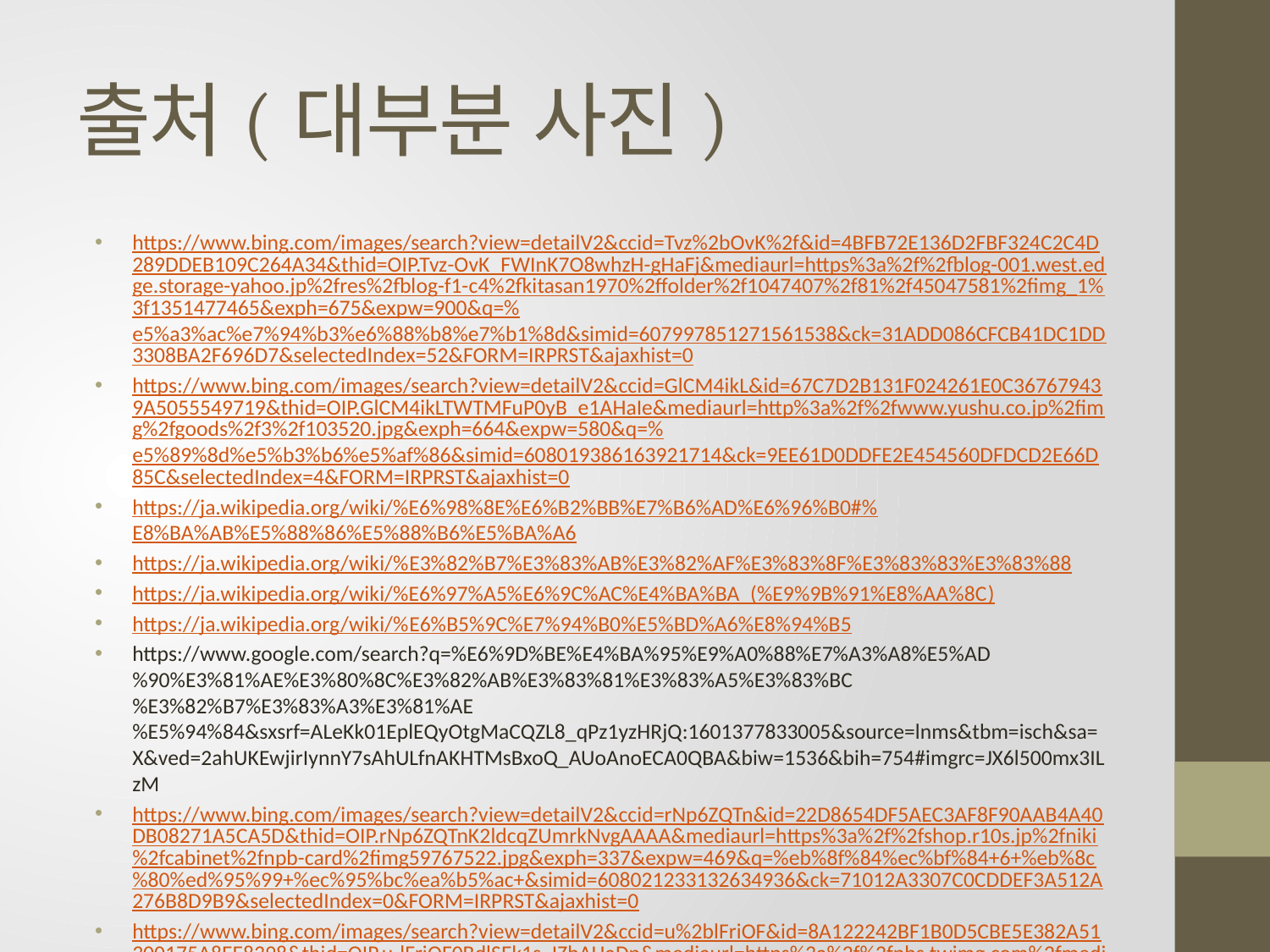

# 출처(대부분 사진)
https://www.bing.com/images/search?view=detailV2&ccid=Tvz%2bOvK%2f&id=4BFB72E136D2FBF324C2C4D289DDEB109C264A34&thid=OIP.Tvz-OvK_FWInK7O8whzH-gHaFj&mediaurl=https%3a%2f%2fblog-001.west.edge.storage-yahoo.jp%2fres%2fblog-f1-c4%2fkitasan1970%2ffolder%2f1047407%2f81%2f45047581%2fimg_1%3f1351477465&exph=675&expw=900&q=%e5%a3%ac%e7%94%b3%e6%88%b8%e7%b1%8d&simid=607997851271561538&ck=31ADD086CFCB41DC1DD3308BA2F696D7&selectedIndex=52&FORM=IRPRST&ajaxhist=0
https://www.bing.com/images/search?view=detailV2&ccid=GlCM4ikL&id=67C7D2B131F024261E0C367679439A5055549719&thid=OIP.GlCM4ikLTWTMFuP0yB_e1AHaIe&mediaurl=http%3a%2f%2fwww.yushu.co.jp%2fimg%2fgoods%2f3%2f103520.jpg&exph=664&expw=580&q=%e5%89%8d%e5%b3%b6%e5%af%86&simid=608019386163921714&ck=9EE61D0DDFE2E454560DFDCD2E66D85C&selectedIndex=4&FORM=IRPRST&ajaxhist=0
https://ja.wikipedia.org/wiki/%E6%98%8E%E6%B2%BB%E7%B6%AD%E6%96%B0#%E8%BA%AB%E5%88%86%E5%88%B6%E5%BA%A6
https://ja.wikipedia.org/wiki/%E3%82%B7%E3%83%AB%E3%82%AF%E3%83%8F%E3%83%83%E3%83%88
https://ja.wikipedia.org/wiki/%E6%97%A5%E6%9C%AC%E4%BA%BA_(%E9%9B%91%E8%AA%8C)
https://ja.wikipedia.org/wiki/%E6%B5%9C%E7%94%B0%E5%BD%A6%E8%94%B5
https://www.google.com/search?q=%E6%9D%BE%E4%BA%95%E9%A0%88%E7%A3%A8%E5%AD%90%E3%81%AE%E3%80%8C%E3%82%AB%E3%83%81%E3%83%A5%E3%83%BC%E3%82%B7%E3%83%A3%E3%81%AE%E5%94%84&sxsrf=ALeKk01EplEQyOtgMaCQZL8_qPz1yzHRjQ:1601377833005&source=lnms&tbm=isch&sa=X&ved=2ahUKEwjirIynnY7sAhULfnAKHTMsBxoQ_AUoAnoECA0QBA&biw=1536&bih=754#imgrc=JX6l500mx3ILzM
https://www.bing.com/images/search?view=detailV2&ccid=rNp6ZQTn&id=22D8654DF5AEC3AF8F90AAB4A40DB08271A5CA5D&thid=OIP.rNp6ZQTnK2ldcqZUmrkNvgAAAA&mediaurl=https%3a%2f%2fshop.r10s.jp%2fniki%2fcabinet%2fnpb-card%2fimg59767522.jpg&exph=337&expw=469&q=%eb%8f%84%ec%bf%84+6+%eb%8c%80%ed%95%99+%ec%95%bc%ea%b5%ac+&simid=608021233132634936&ck=71012A3307C0CDDEF3A512A276B8D9B9&selectedIndex=0&FORM=IRPRST&ajaxhist=0
https://www.bing.com/images/search?view=detailV2&ccid=u%2blFriOF&id=8A122242BF1B0D5CBE5E382A51300175A8EE8398&thid=OIP.u-lFriOF0BdlSEk1s_IZbAHaDp&mediaurl=https%3a%2f%2fpbs.twimg.com%2fmedia%2fCerCdPrWEAEJtyH.jpg%3alarge&exph=493&expw=1000&q=%e5%a4%a7%e9%98%aa%e6%9c%9d%e6%97%a5%e6%96%b0%e8%81%9e&simid=608020361122743488&ck=C7F401C9F2BAD89C3A9AE170DBF59FDE&selectedIndex=8&FORM=IRPRST&ajaxhist=0
https://ja.wikipedia.org/wiki/%E6%97%A5%E6%9C%AC%E3%81%AE%E3%82%BF%E3%82%AF%E3%82%B7%E3%83%BC#%E6%AD%B4%E5%8F%B2
https://ja.wikipedia.org/wiki/%E6%86%B2%E5%85%B5%E8%AD%A6%E5%AF%9F%E5%88%B6%E5%BA%A6_(%E6%9C%9D%E9%AE%AE%E7%B7%8F%E7%9D%A3%E5%BA%9C)
https://ja.wikipedia.org/wiki/%E5%8A%B4%E8%BE%B2
https://ja.wikipedia.org/wiki/%E8%A1%80%E7%9B%9F%E5%9B%A3%E4%BA%8B%E4%BB%B6